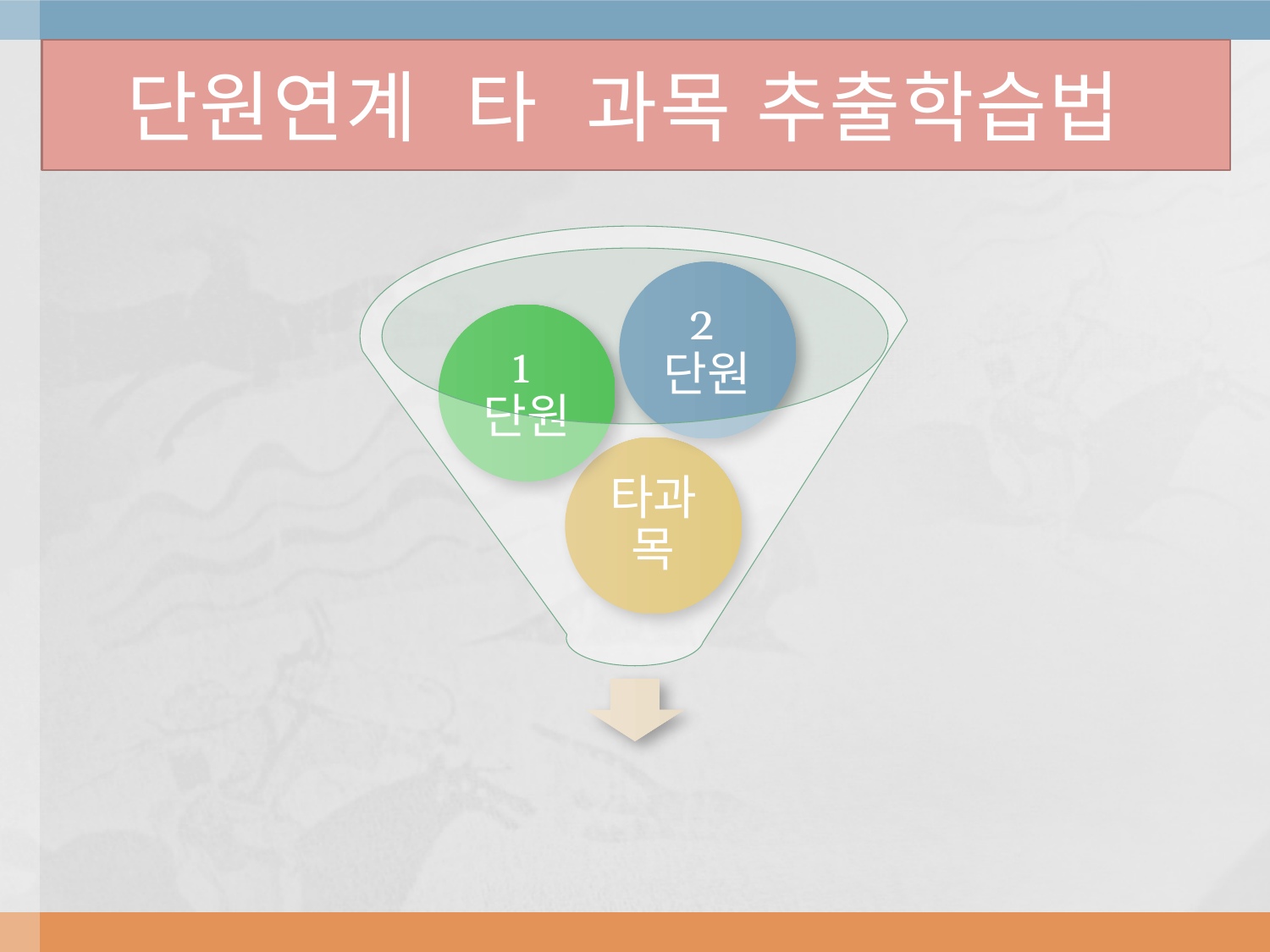

# 단원연계  타  과목 추출학습법

타과목
1단원
2단원